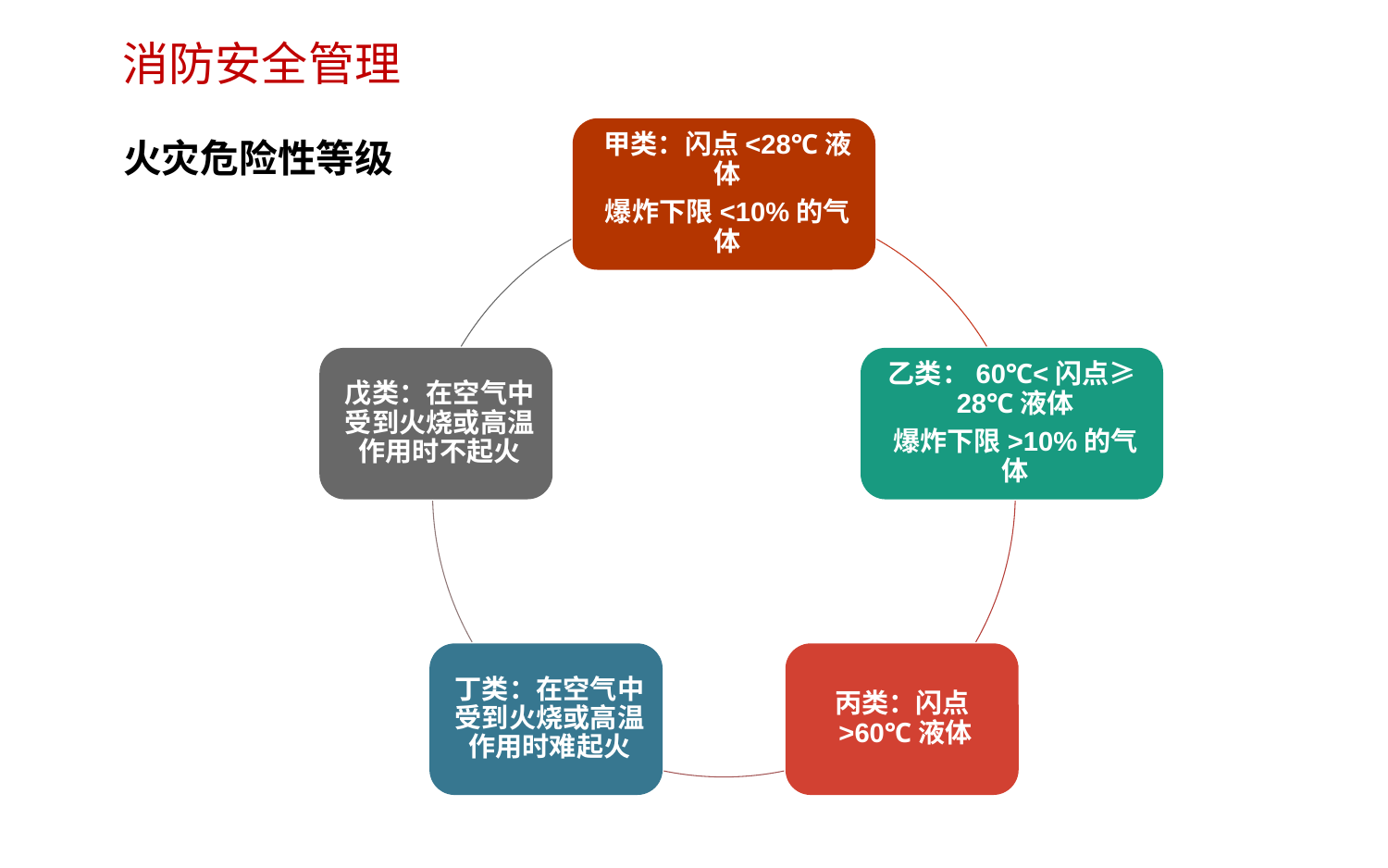

消防安全管理
甲类：闪点<28℃液体
爆炸下限<10%的气体
乙类：60℃<闪点≥28℃液体
爆炸下限>10%的气体
丙类：闪点>60℃液体
丁类：在空气中受到火烧或高温作用时难起火
戊类：在空气中受到火烧或高温作用时不起火
火灾危险性等级